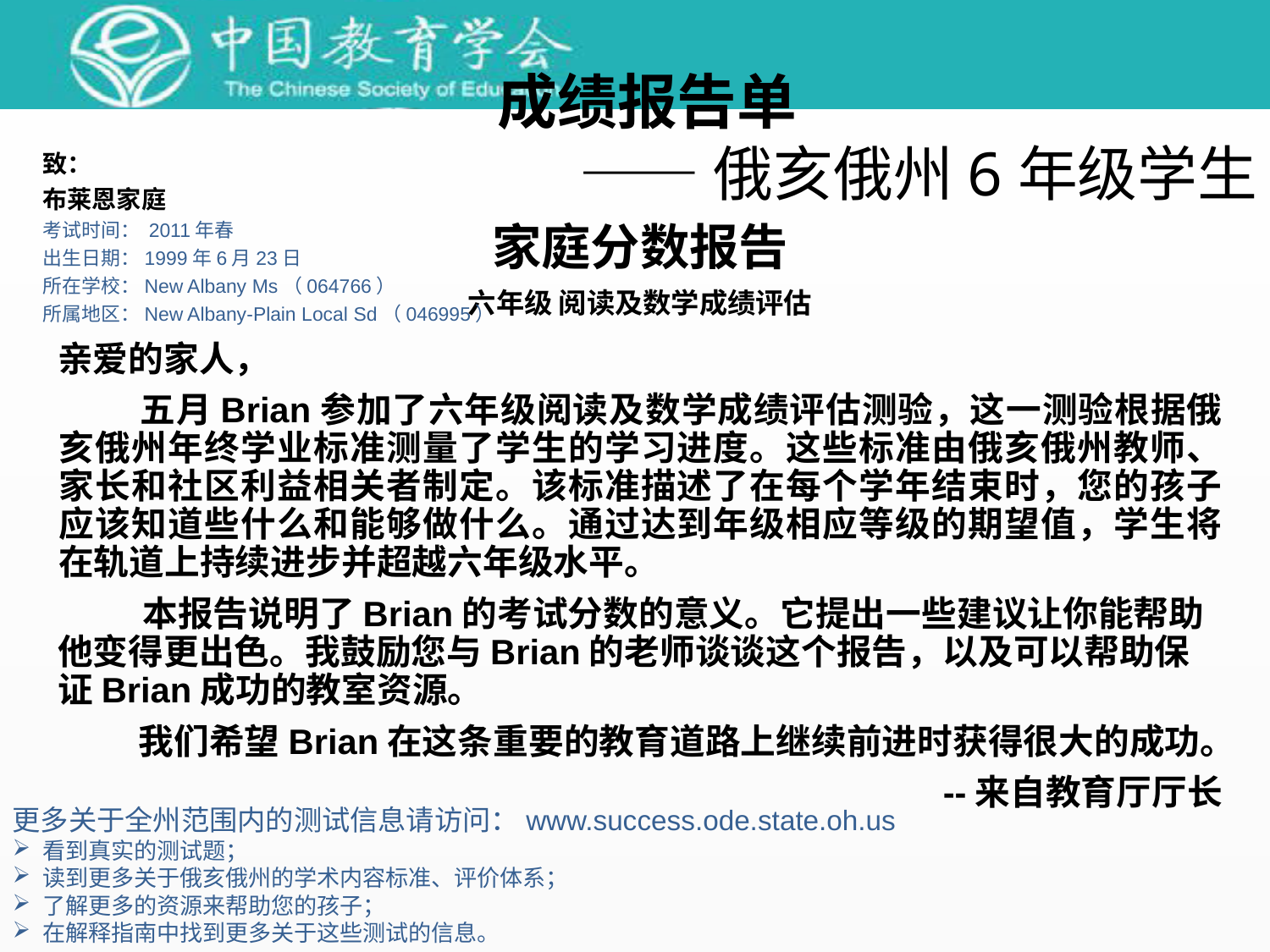

成绩报告单
——俄亥俄州6年级学生
致：
布莱恩家庭
考试时间： 2011年春
出生日期：1999年6月23日
所在学校：New Albany Ms（064766）
所属地区：New Albany-Plain Local Sd（046995）

家庭分数报告
六年级 阅读及数学成绩评估
亲爱的家人，
        五月Brian参加了六年级阅读及数学成绩评估测验，这一测验根据俄亥俄州年终学业标准测量了学生的学习进度。这些标准由俄亥俄州教师、家长和社区利益相关者制定。该标准描述了在每个学年结束时，您的孩子应该知道些什么和能够做什么。通过达到年级相应等级的期望值，学生将在轨道上持续进步并超越六年级水平。
         本报告说明了Brian的考试分数的意义。它提出一些建议让你能帮助他变得更出色。我鼓励您与Brian的老师谈谈这个报告，以及可以帮助保证Brian成功的教室资源。
         我们希望Brian在这条重要的教育道路上继续前进时获得很大的成功。
--来自教育厅厅长

更多关于全州范围内的测试信息请访问：www.success.ode.state.oh.us
看到真实的测试题；
读到更多关于俄亥俄州的学术内容标准、评价体系；
了解更多的资源来帮助您的孩子；
在解释指南中找到更多关于这些测试的信息。